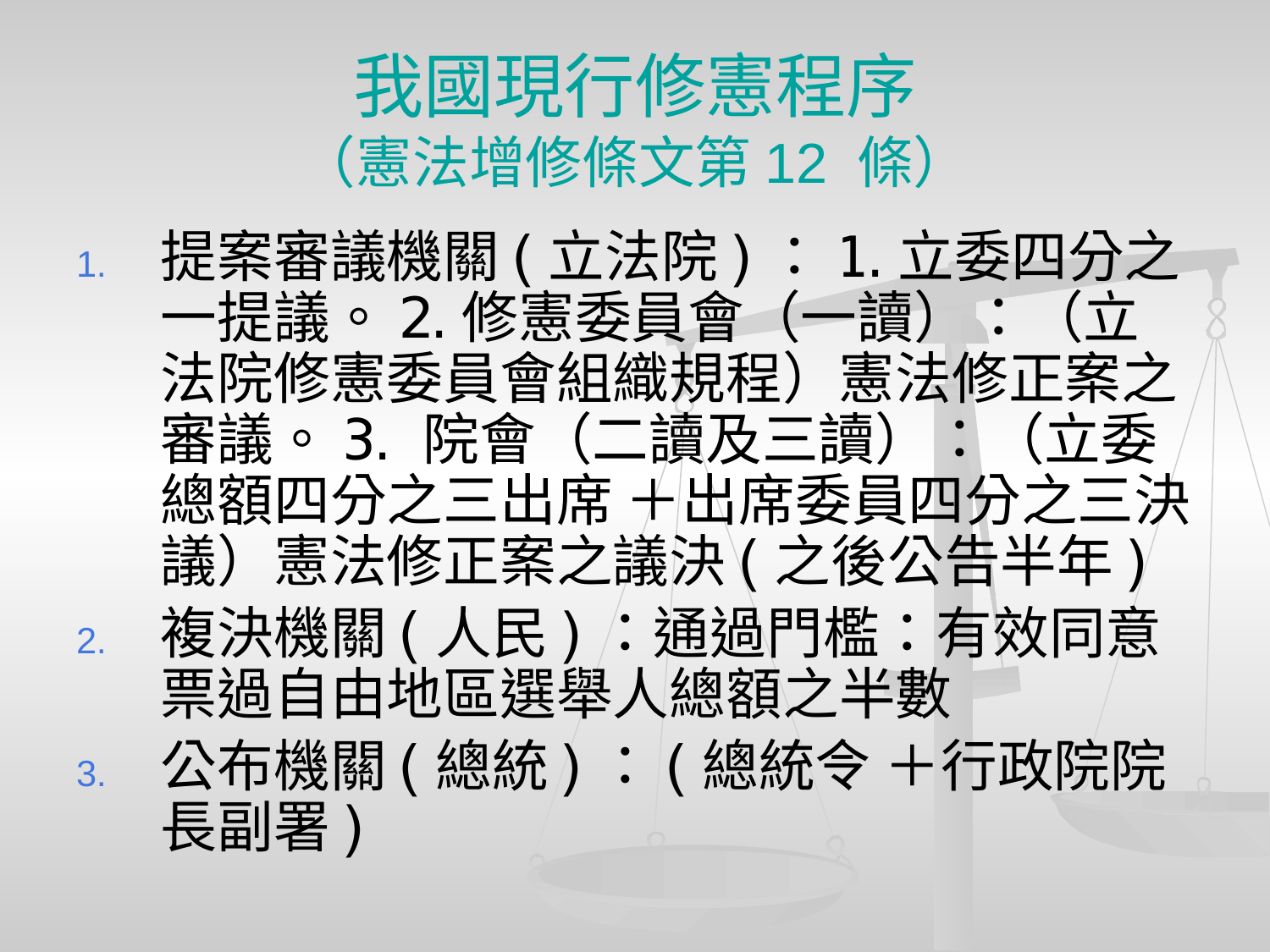

# 我國現行修憲程序 （憲法增修條文第12 條）
提案審議機關(立法院)：1.立委四分之一提議。2.修憲委員會（一讀）：（立法院修憲委員會組織規程）憲法修正案之審議。3. 院會（二讀及三讀）：（立委總額四分之三出席 ＋出席委員四分之三決議）憲法修正案之議決(之後公告半年)
複決機關(人民)：通過門檻：有效同意票過自由地區選舉人總額之半數
公布機關(總統)：(總統令 ＋行政院院長副署)